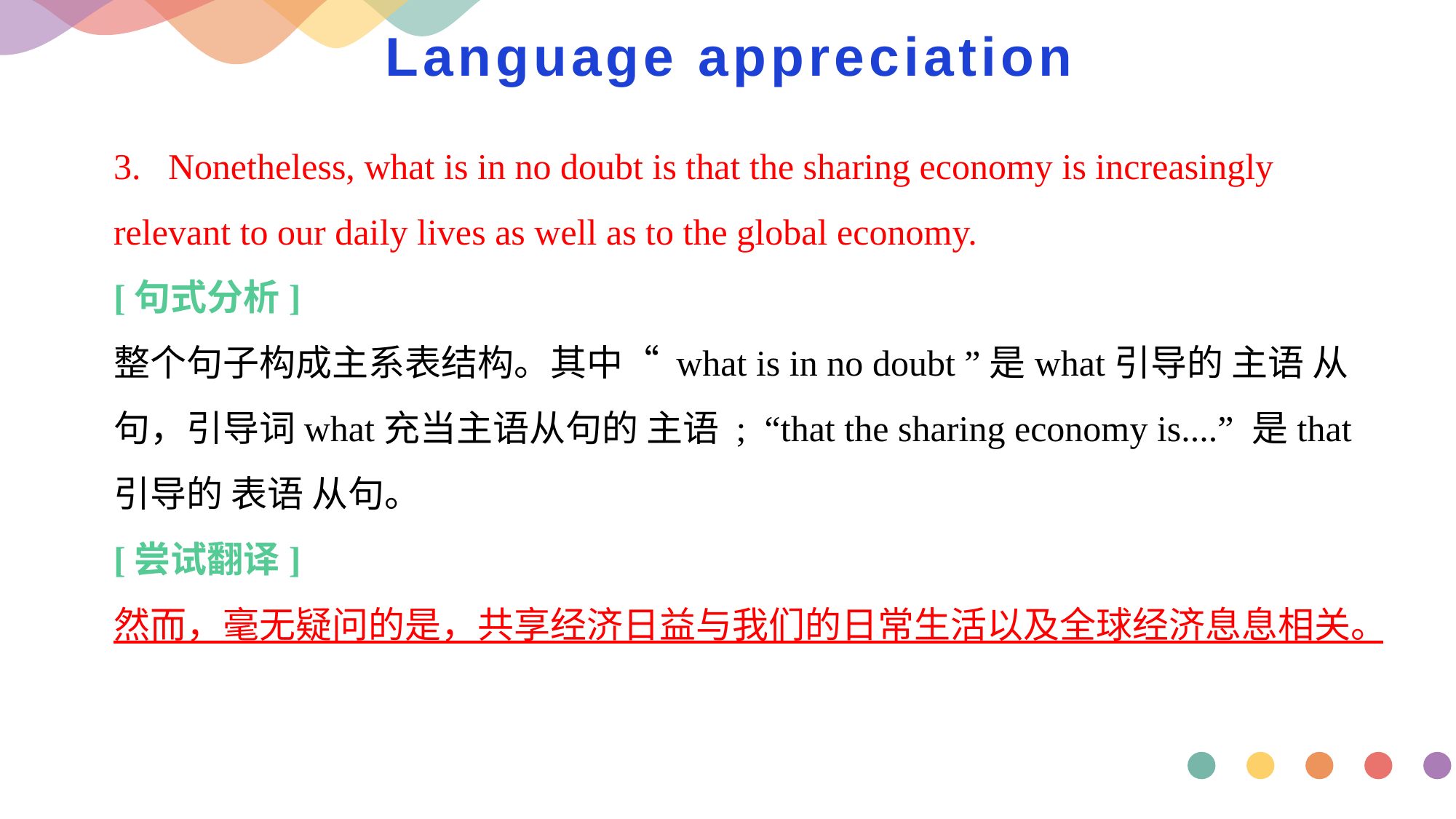

# Language appreciation
3.   Nonetheless, what is in no doubt is that the sharing economy is increasingly relevant to our daily lives as well as to the global economy.
[句式分析]
整个句子构成主系表结构。其中“ what is in no doubt ”是what引导的 主语 从句，引导词what充当主语从句的 主语 ;  “that the sharing economy is....” 是that引导的 表语 从句。
[尝试翻译]
然而，毫无疑问的是，共享经济日益与我们的日常生活以及全球经济息息相关。